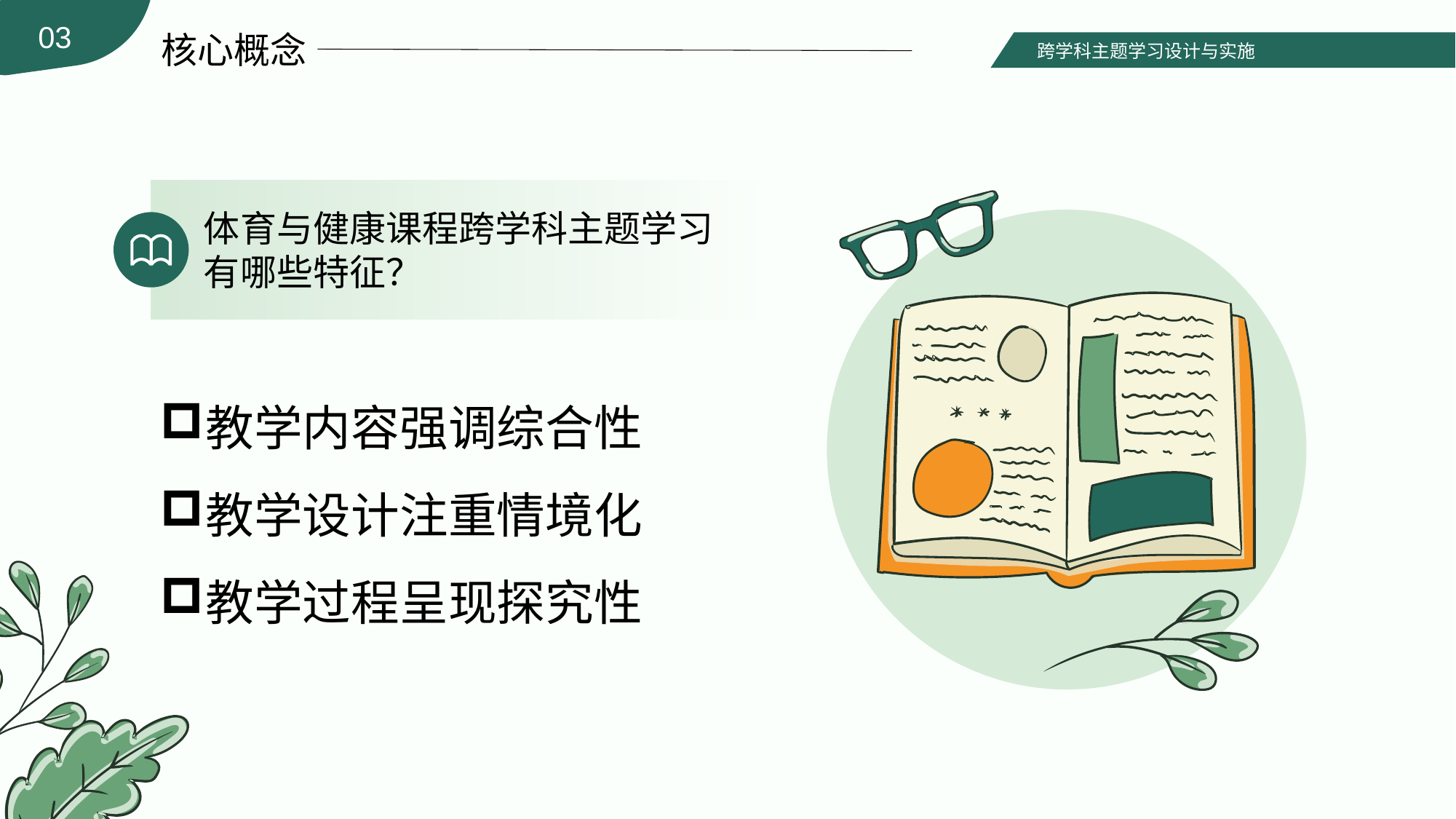

03
核心概念

跨学科主题学习设计与实施

体育与健康课程跨学科主题学习有哪些特征？

教学内容强调综合性
教学设计注重情境化
教学过程呈现探究性